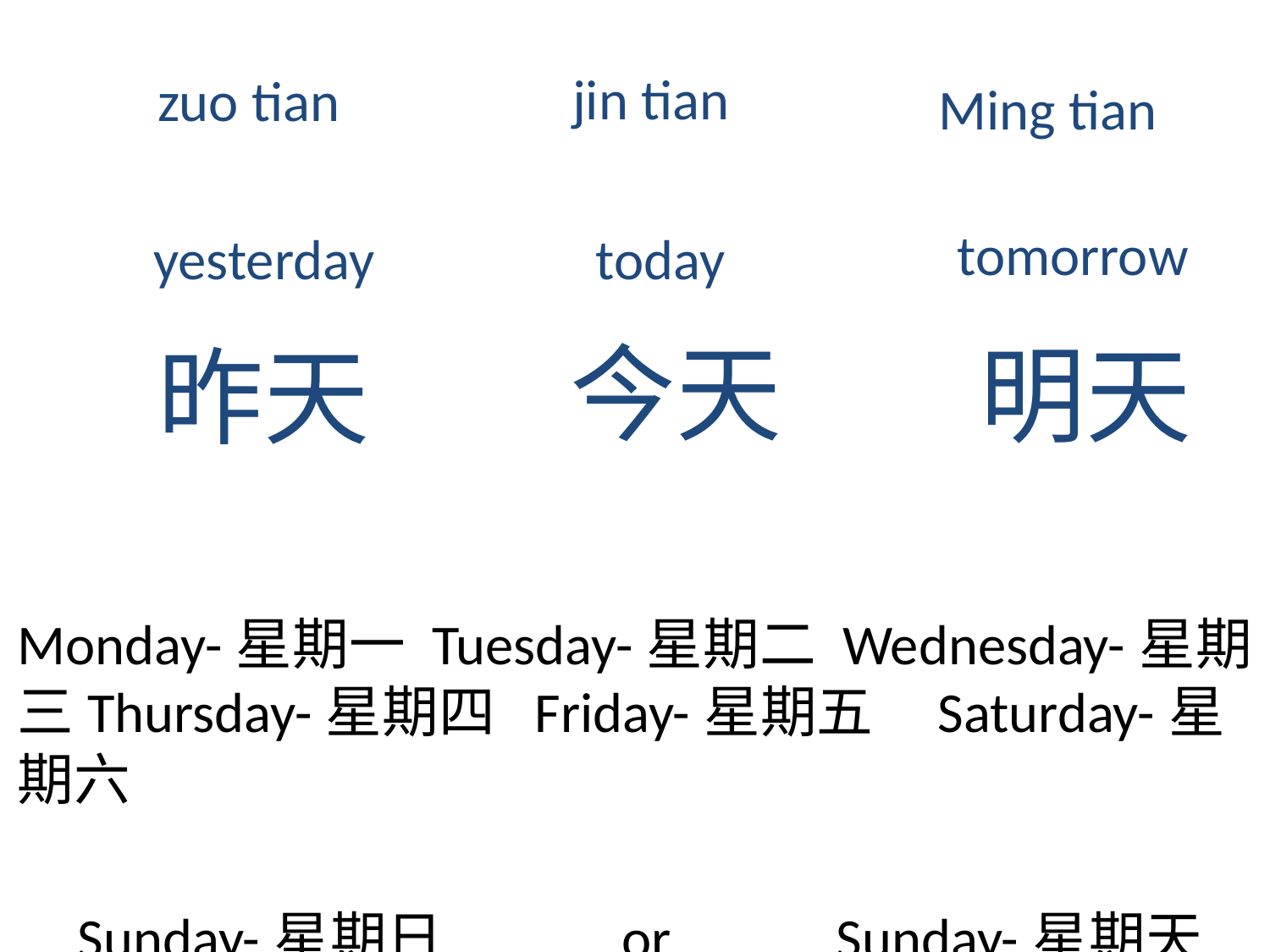

# jin tian
zuo tian
Ming tian
tomorrow
yesterday
today
今天
明天
昨天
Monday-星期一 Tuesday-星期二 Wednesday-星期三Thursday-星期四  Friday-星期五    Saturday-星期六

Sunday-星期日             or             Sunday-星期天